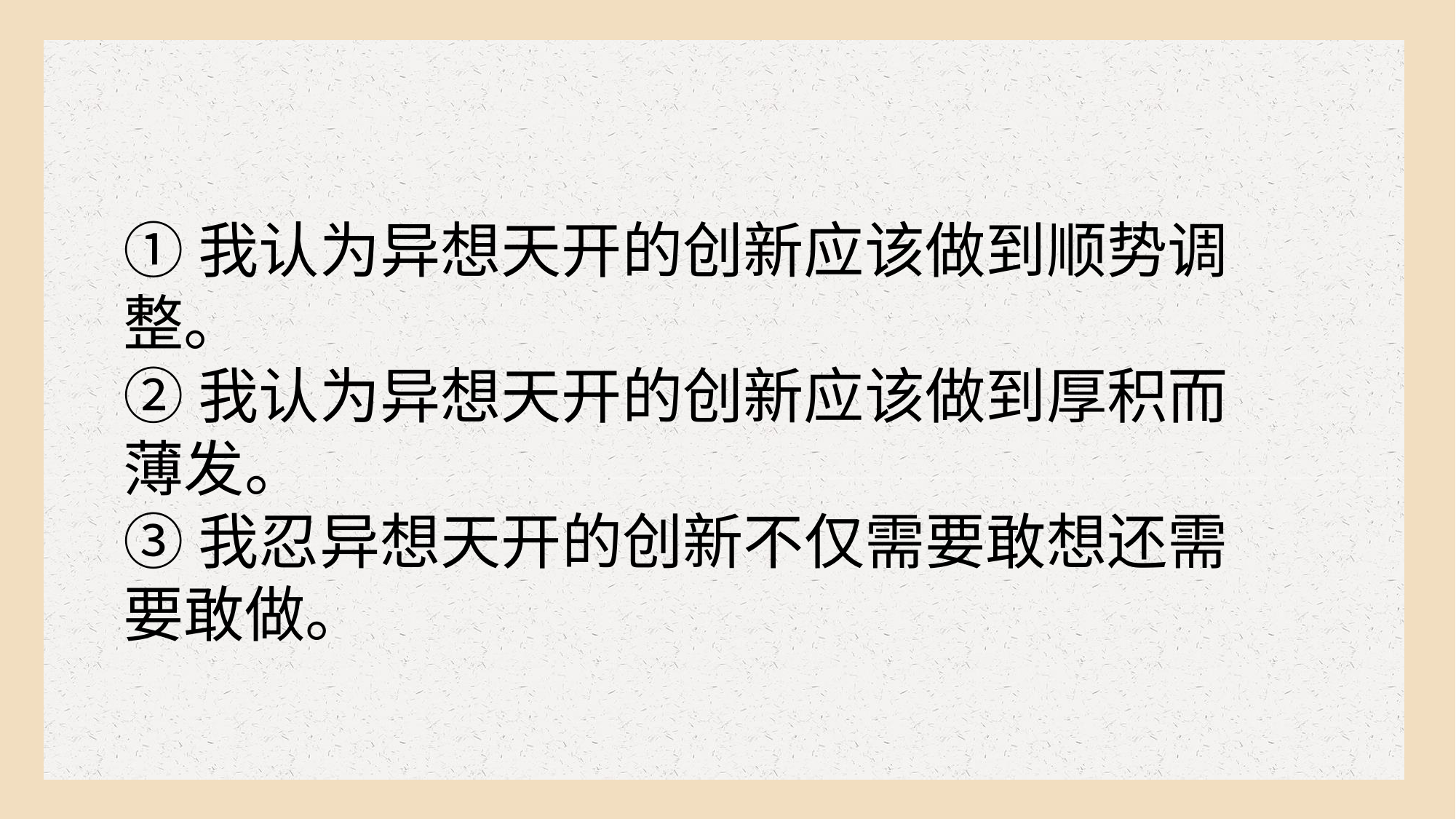

①我认为异想天开的创新应该做到顺势调整。
②我认为异想天开的创新应该做到厚积而薄发。
③我忍异想天开的创新不仅需要敢想还需要敢做。